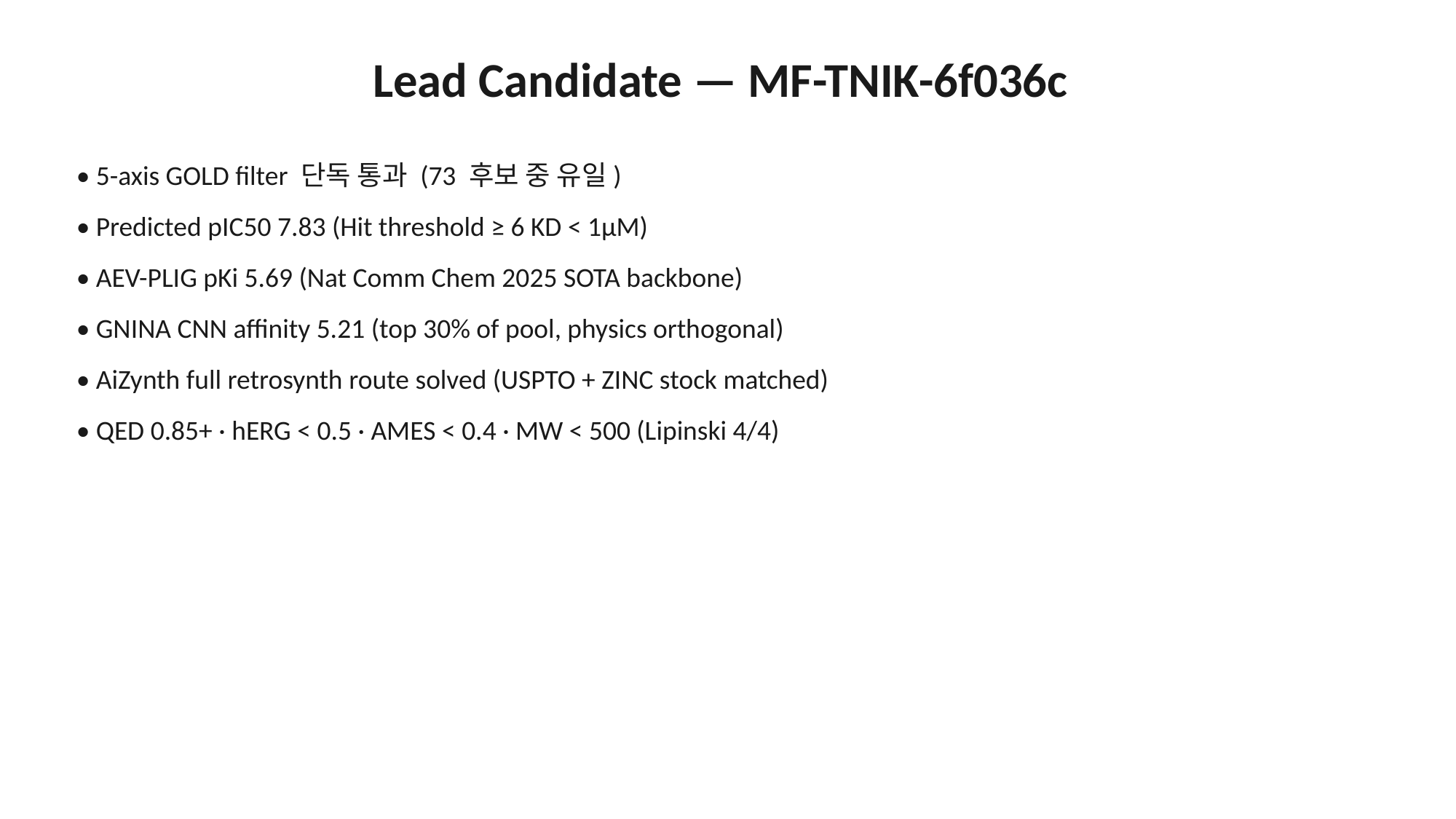

Lead Candidate — MF-TNIK-6f036c
• 5-axis GOLD filter 단독 통과 (73 후보 중 유일)
• Predicted pIC50 7.83 (Hit threshold ≥ 6 KD < 1μM)
• AEV-PLIG pKi 5.69 (Nat Comm Chem 2025 SOTA backbone)
• GNINA CNN affinity 5.21 (top 30% of pool, physics orthogonal)
• AiZynth full retrosynth route solved (USPTO + ZINC stock matched)
• QED 0.85+ · hERG < 0.5 · AMES < 0.4 · MW < 500 (Lipinski 4/4)